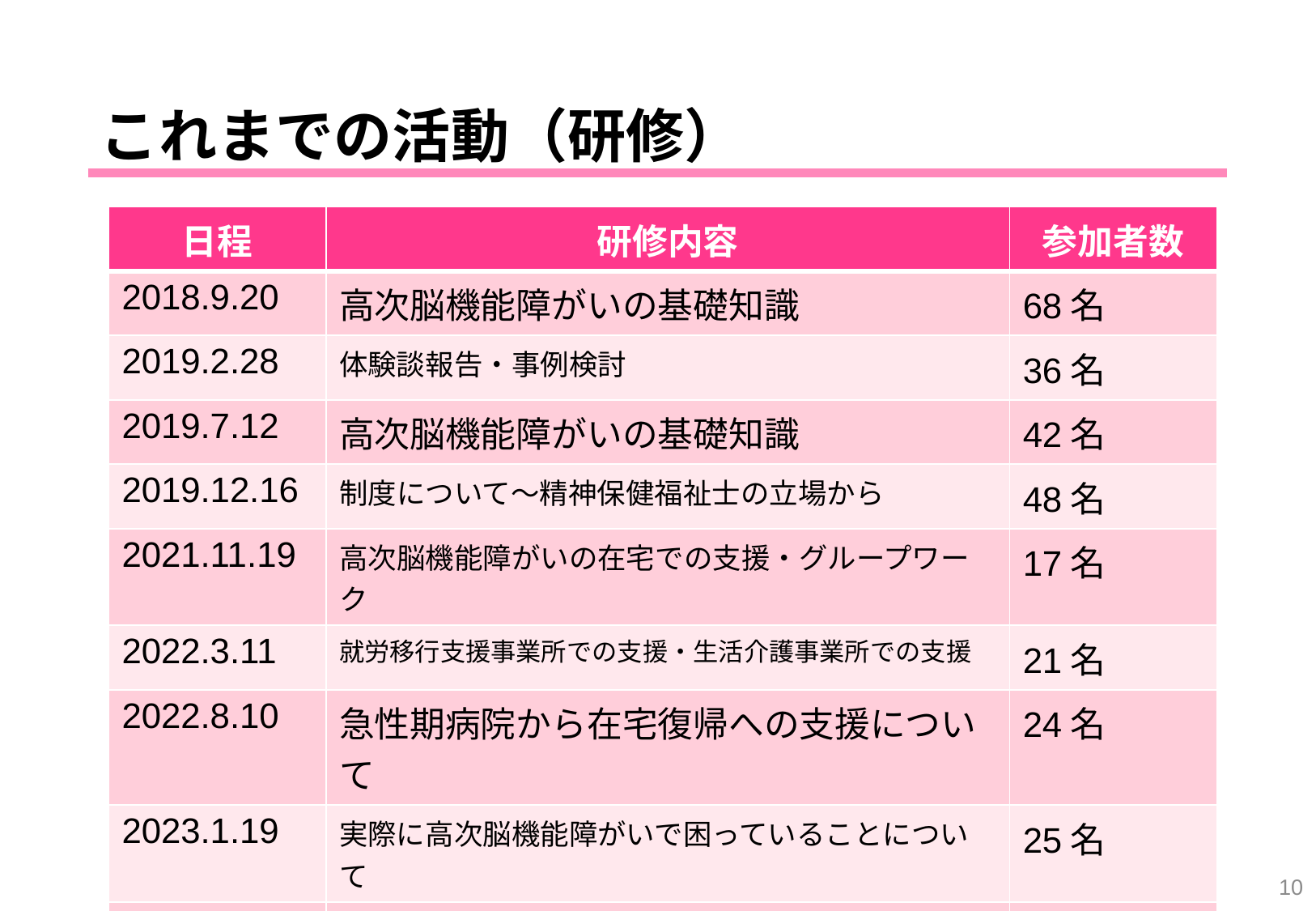

# これまでの活動（研修）
| 日程 | 研修内容 | 参加者数 |
| --- | --- | --- |
| 2018.9.20 | 高次脳機能障がいの基礎知識 | 68名 |
| 2019.2.28 | 体験談報告・事例検討 | 36名 |
| 2019.7.12 | 高次脳機能障がいの基礎知識 | 42名 |
| 2019.12.16 | 制度について～精神保健福祉士の立場から | 48名 |
| 2021.11.19 | 高次脳機能障がいの在宅での支援・グループワーク | 17名 |
| 2022.3.11 | 就労移行支援事業所での支援・生活介護事業所での支援 | 21名 |
| 2022.8.10 | 急性期病院から在宅復帰への支援について | 24名 |
| 2023.1.19 | 実際に高次脳機能障がいで困っていることについて | 25名 |
| 2023.9.8 | 社会復帰のニーズを支援した一事例 | 68名 |
| 2024.3.7 | 地域で活躍する方の実践報告・グループワーク | 28名 |
10